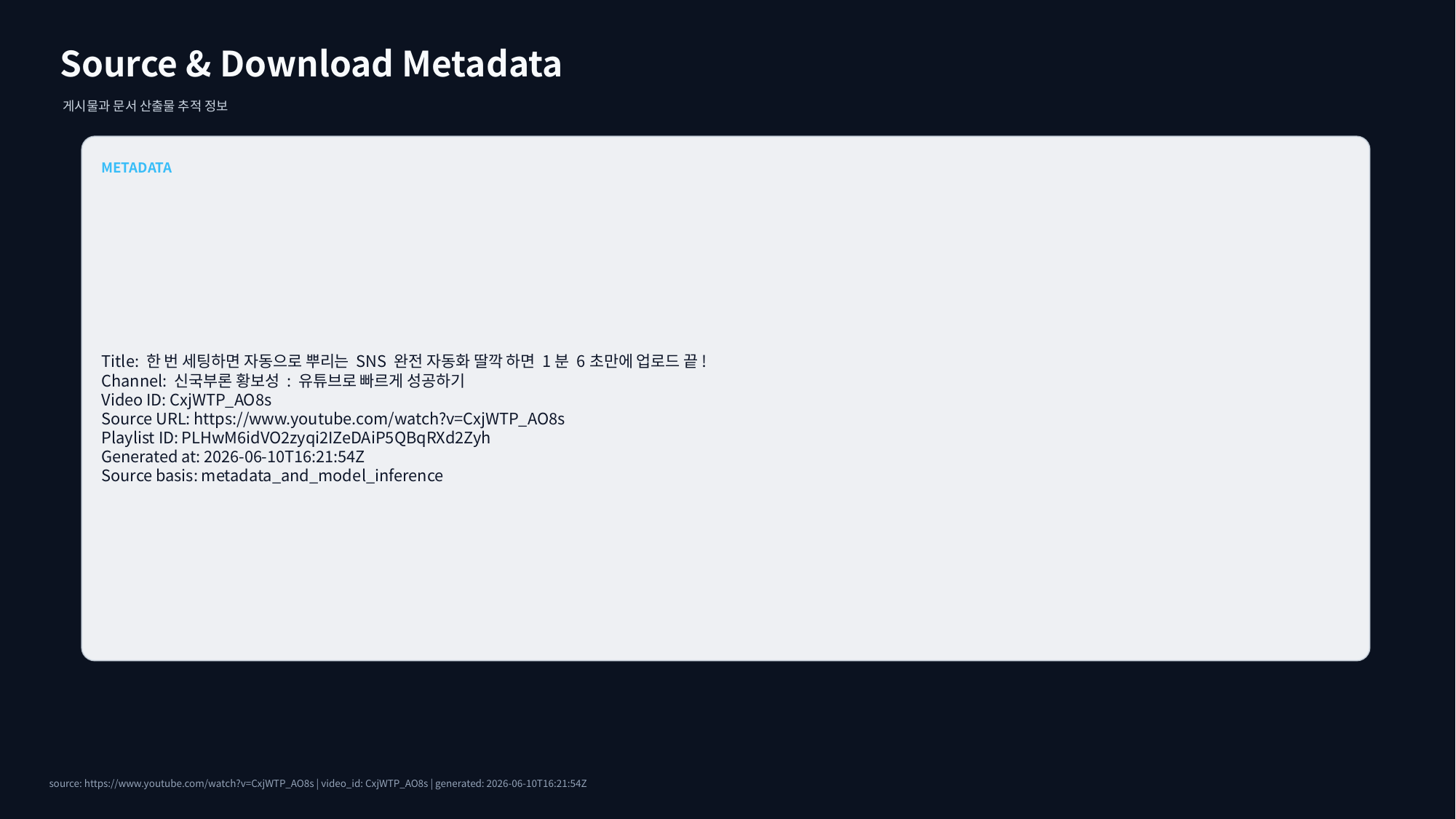

Source & Download Metadata
게시물과 문서 산출물 추적 정보

METADATA
Title: 한 번 세팅하면 자동으로 뿌리는 SNS 완전 자동화 딸깍 하면 1분 6초만에 업로드 끝!
Channel: 신국부론 황보성 : 유튜브로 빠르게 성공하기
Video ID: CxjWTP_AO8s
Source URL: https://www.youtube.com/watch?v=CxjWTP_AO8s
Playlist ID: PLHwM6idVO2zyqi2IZeDAiP5QBqRXd2Zyh
Generated at: 2026-06-10T16:21:54Z
Source basis: metadata_and_model_inference
source: https://www.youtube.com/watch?v=CxjWTP_AO8s | video_id: CxjWTP_AO8s | generated: 2026-06-10T16:21:54Z